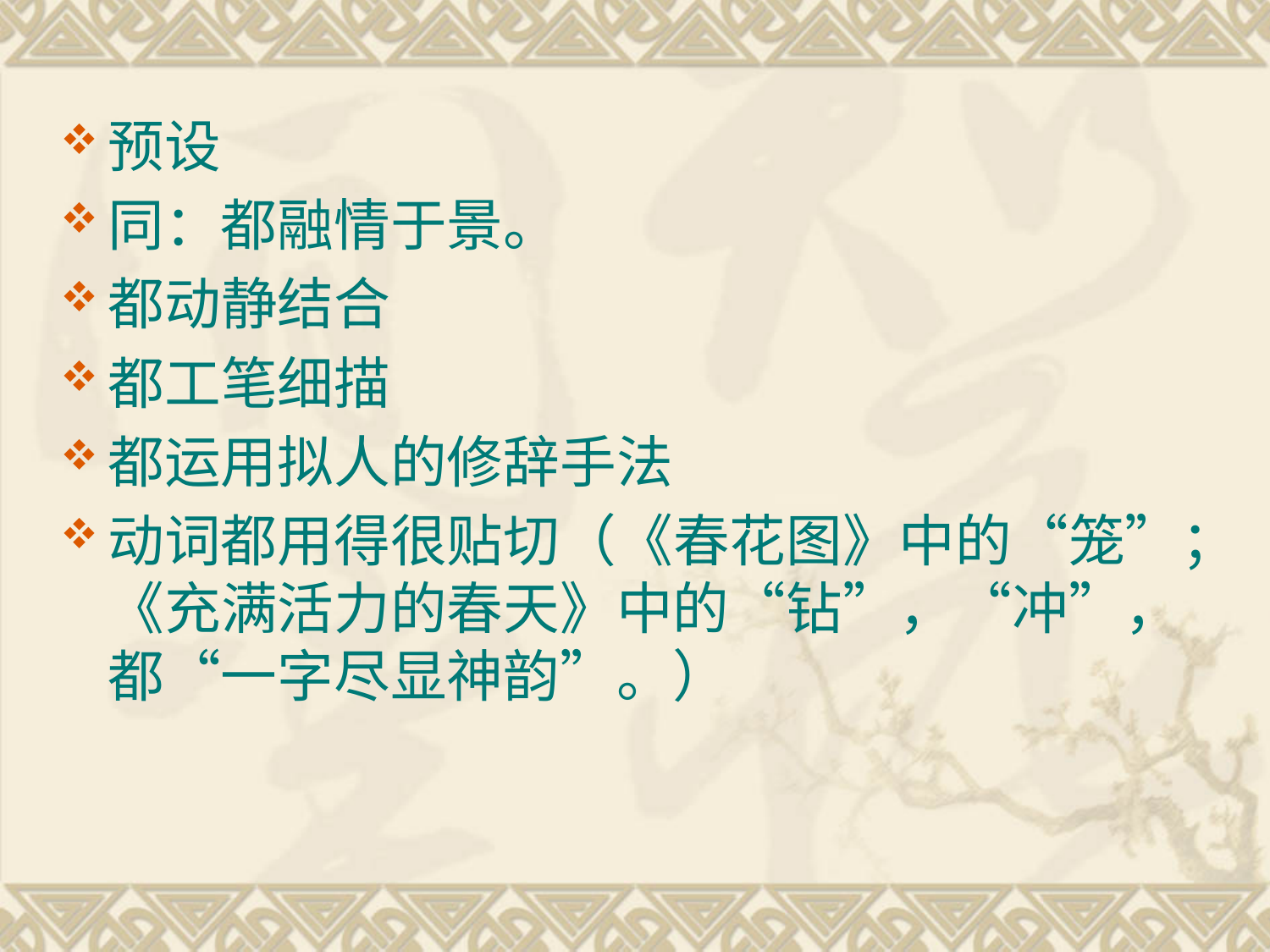

预设
同：都融情于景。
都动静结合
都工笔细描
都运用拟人的修辞手法
动词都用得很贴切（《春花图》中的“笼”；《充满活力的春天》中的“钻”，“冲”，都“一字尽显神韵”。）